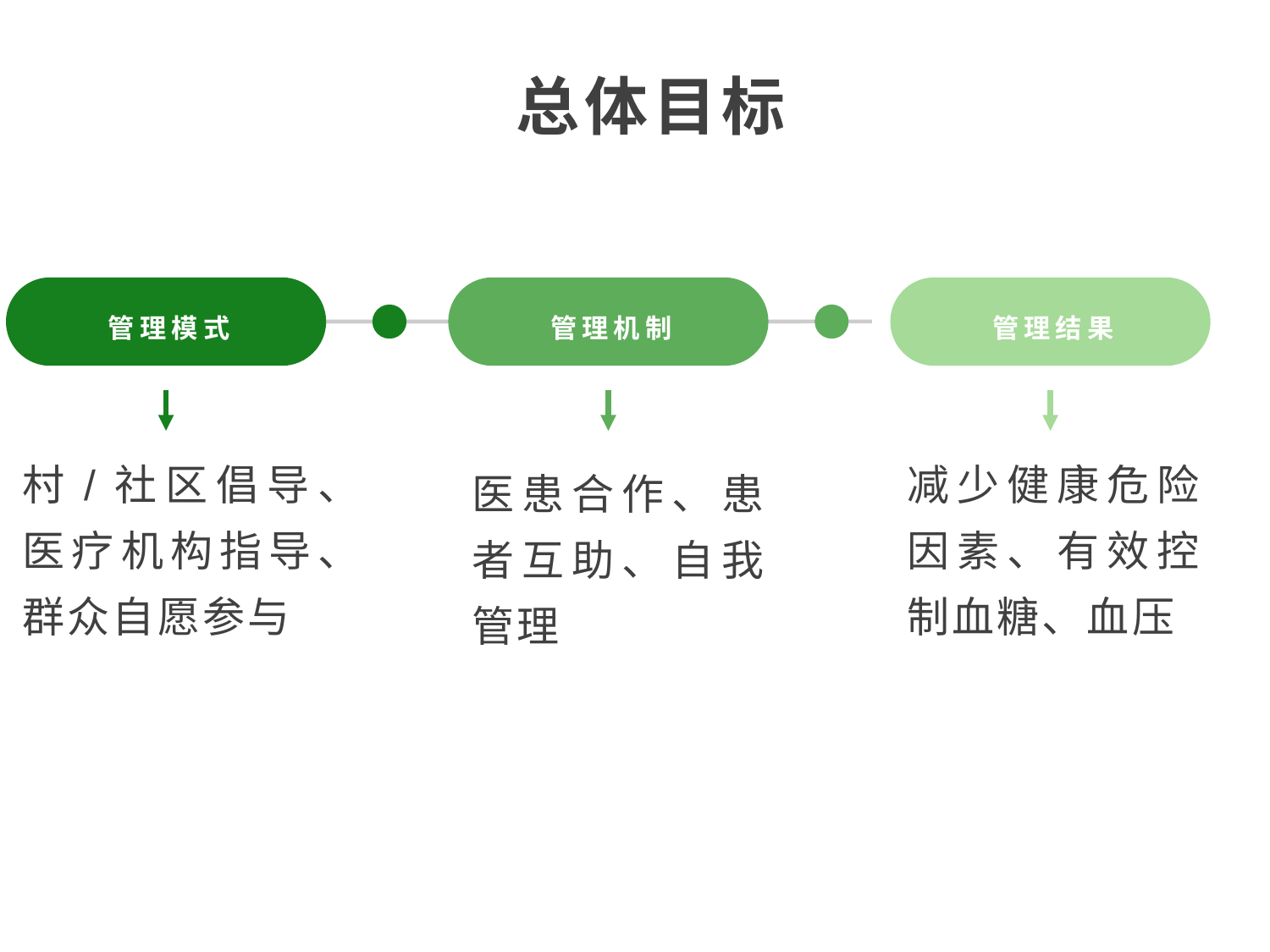

总体目标

管理模式
管理机制
管理结果

村/社区倡导、医疗机构指导、群众自愿参与
减少健康危险因素、有效控制血糖、血压
医患合作、患者互助、自我管理